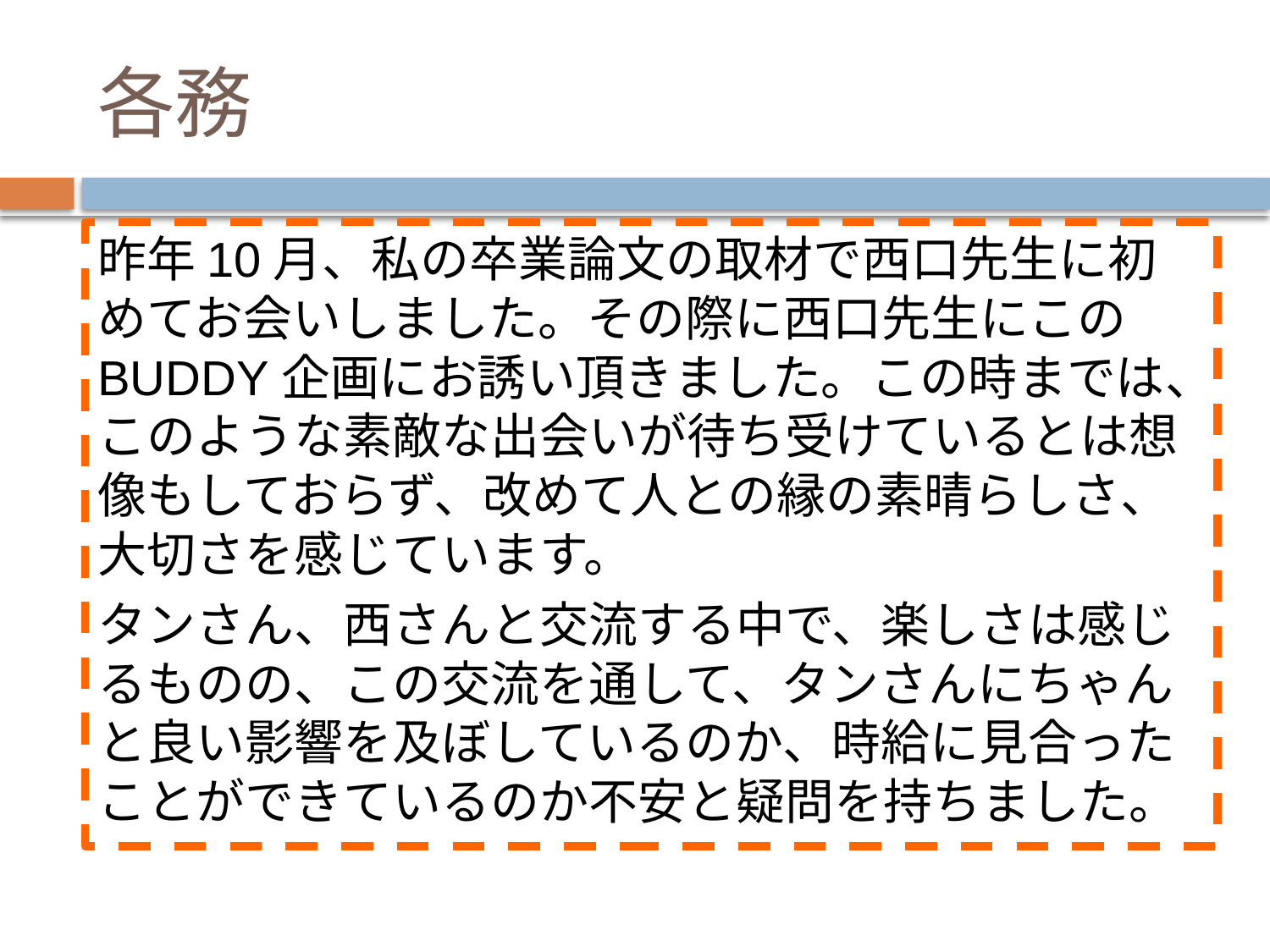

# 各務
昨年10月、私の卒業論文の取材で西口先生に初めてお会いしました。その際に西口先生にこのBUDDY企画にお誘い頂きました。この時までは、このような素敵な出会いが待ち受けているとは想像もしておらず、改めて人との縁の素晴らしさ、大切さを感じています。
タンさん、西さんと交流する中で、楽しさは感じるものの、この交流を通して、タンさんにちゃんと良い影響を及ぼしているのか、時給に見合ったことができているのか不安と疑問を持ちました。